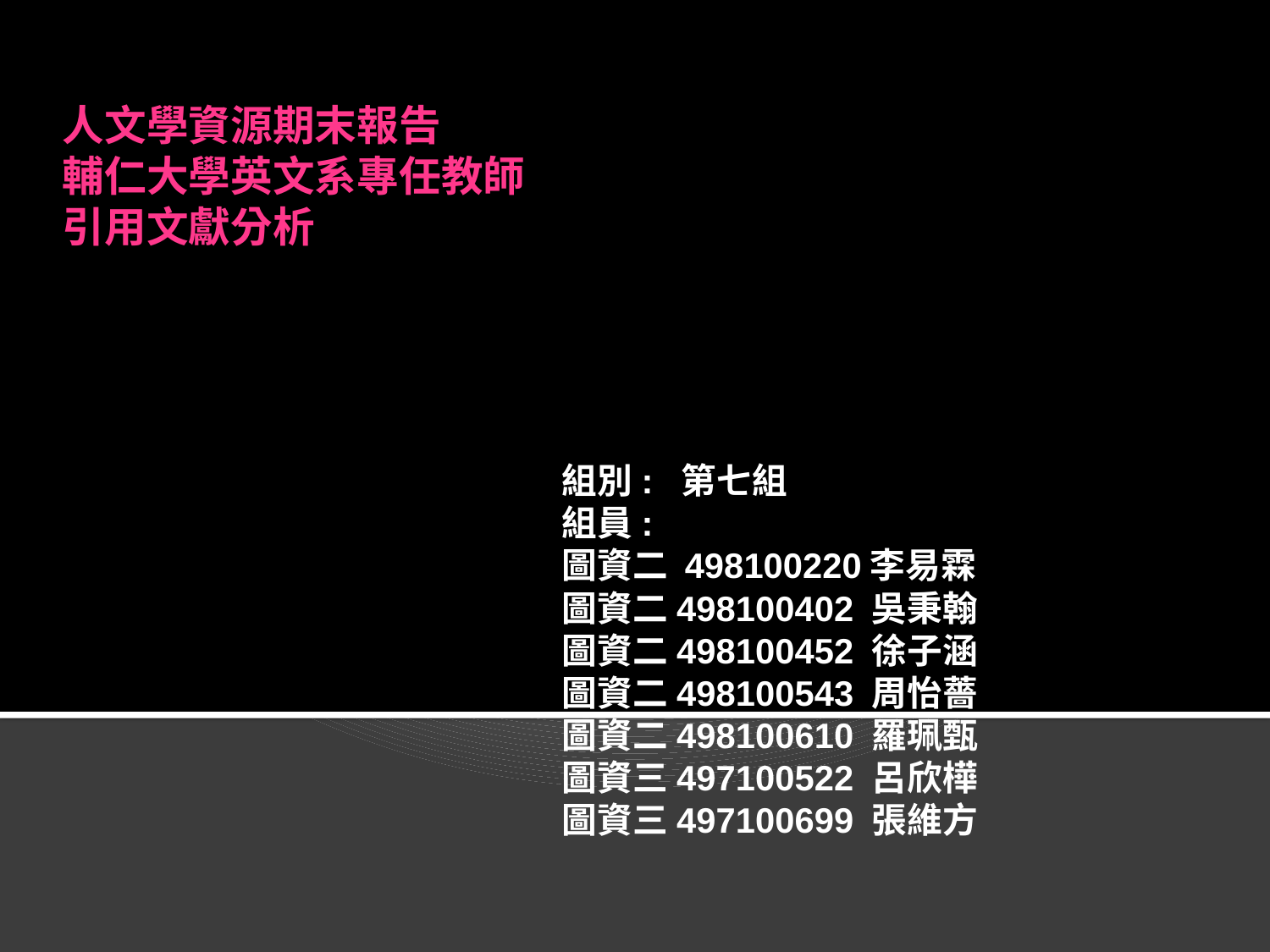

# 人文學資源期末報告 輔仁大學英文系專任教師 引用文獻分析
組別:  第七組
組員:
圖資二 498100220李易霖
圖資二498100402 吳秉翰
圖資二498100452 徐子涵
圖資二498100543 周怡薔
圖資二498100610 羅珮甄
圖資三497100522 呂欣樺
圖資三497100699 張維方